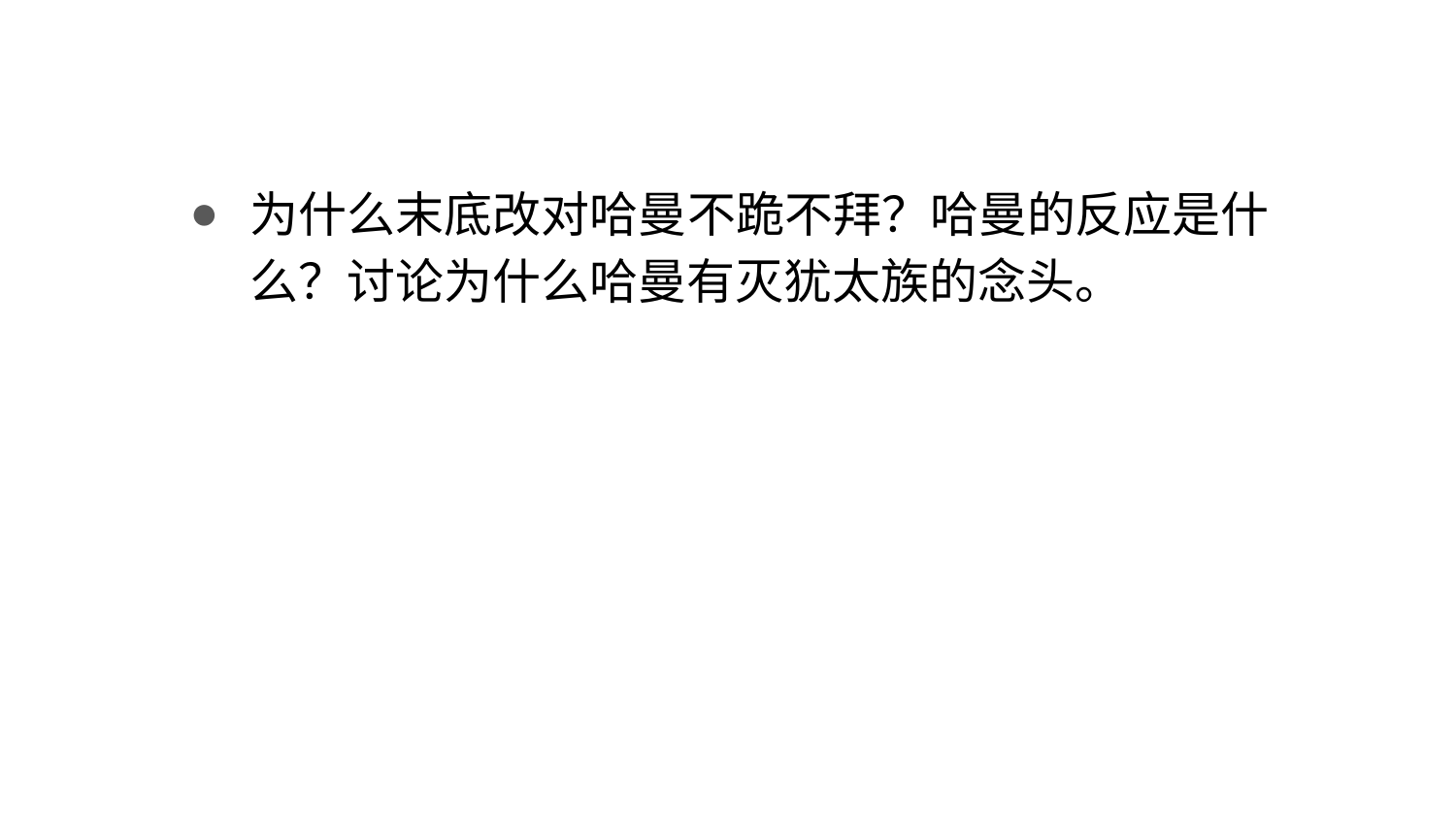

为什么末底改对哈曼不跪不拜？哈曼的反应是什么？讨论为什么哈曼有灭犹太族的念头。